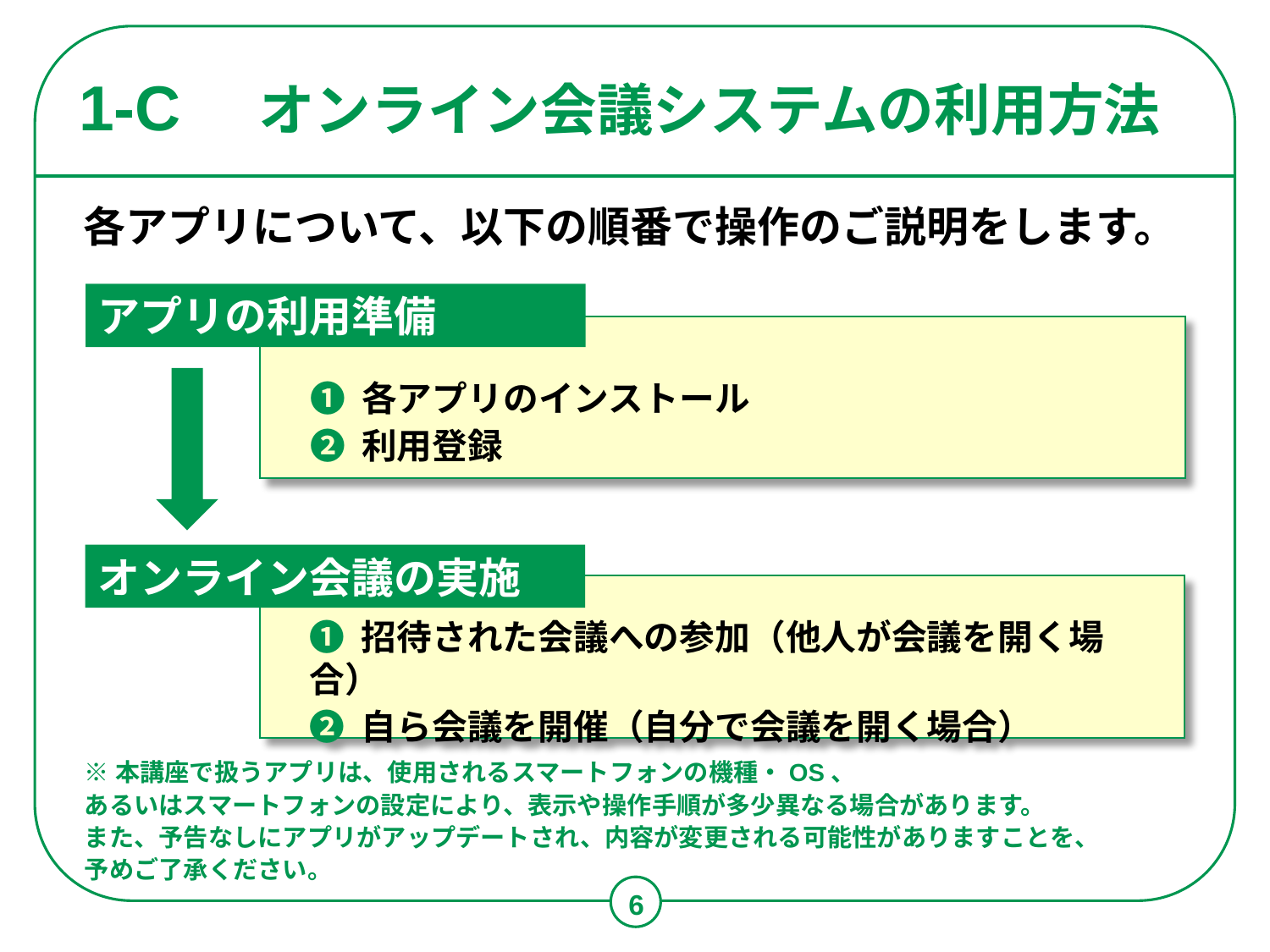

# オンライン会議システムの利用方法
1-C
各アプリについて、以下の順番で操作のご説明をします。
アプリの利用準備

❶ 各アプリのインストール
❷ 利用登録

オンライン会議の実施

❶ 招待された会議への参加（他人が会議を開く場合）
❷ 自ら会議を開催（自分で会議を開く場合）
※本講座で扱うアプリは、使用されるスマートフォンの機種・OS、
あるいはスマートフォンの設定により、表示や操作手順が多少異なる場合があります。
また、予告なしにアプリがアップデートされ、内容が変更される可能性がありますことを、
予めご了承ください。